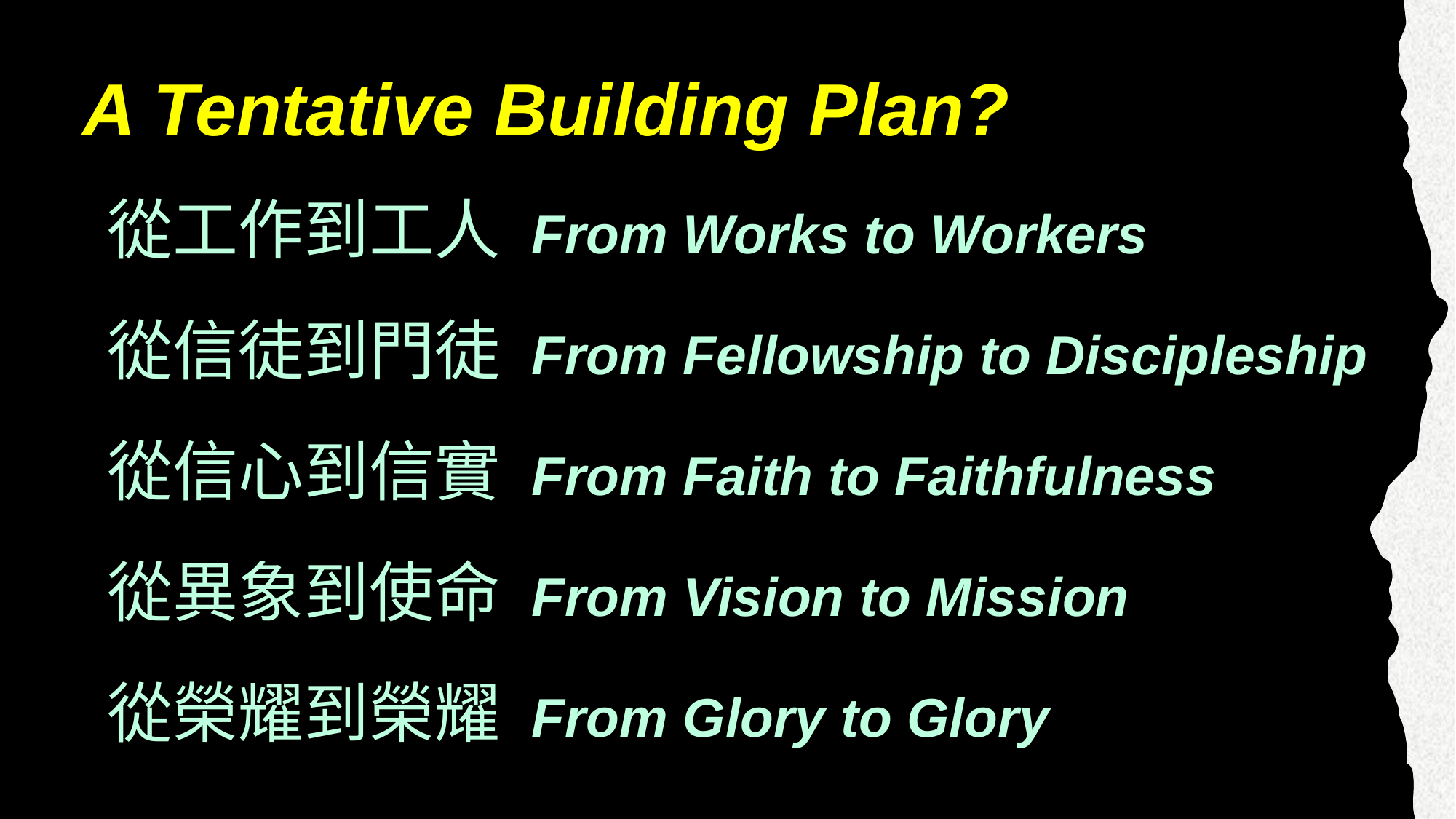

A Tentative Building Plan?
從工作到工人 From Works to Workers
從信徒到門徒 From Fellowship to Discipleship
從信心到信實 From Faith to Faithfulness
從異象到使命 From Vision to Mission
從榮耀到榮耀 From Glory to Glory